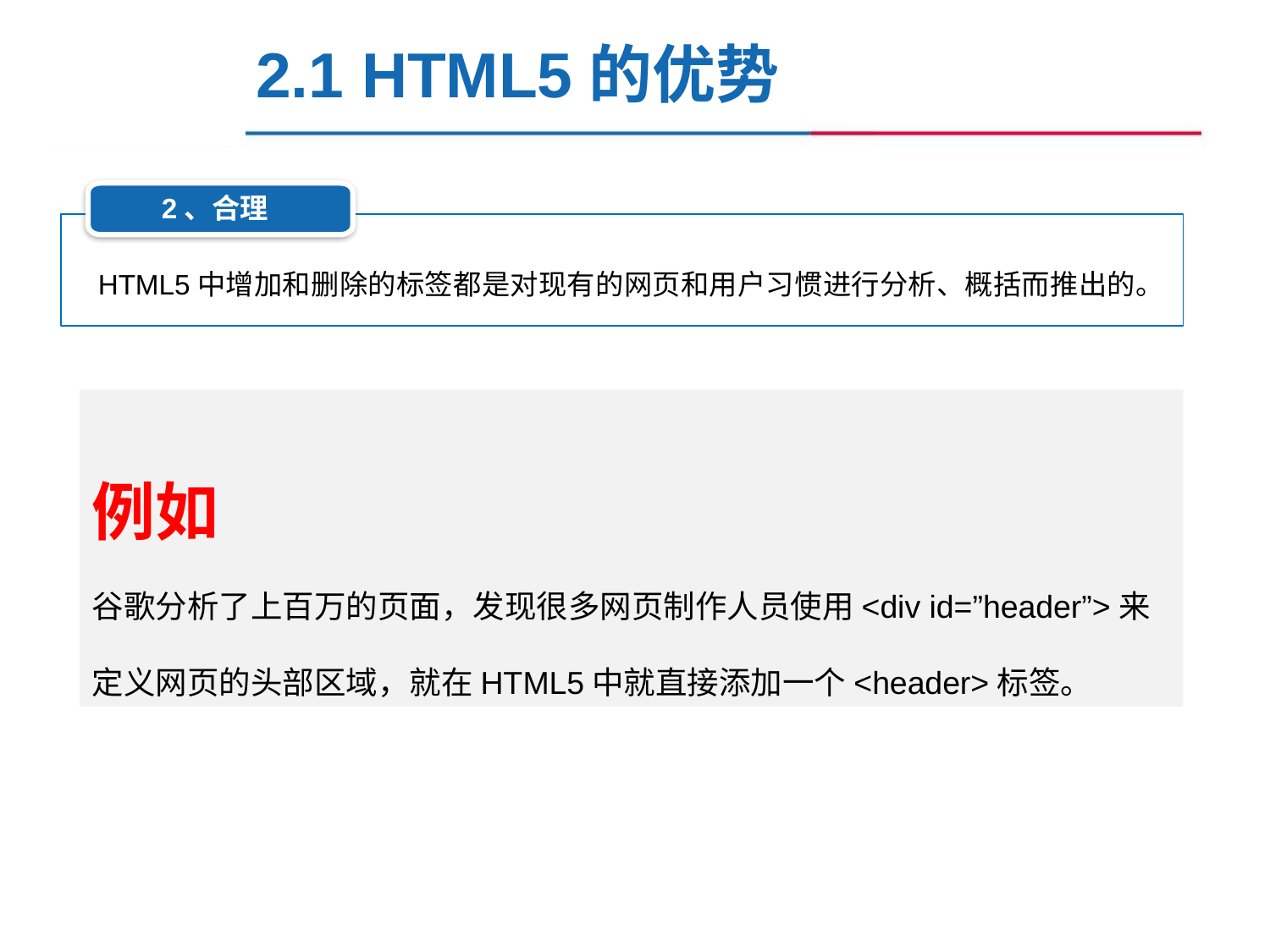

2.1 HTML5的优势

2、合理

HTML5中增加和删除的标签都是对现有的网页和用户习惯进行分析、概括而推出的。
例如
谷歌分析了上百万的页面，发现很多网页制作人员使用<div id=”header”>来定义网页的头部区域，就在HTML5中就直接添加一个<header>标签。